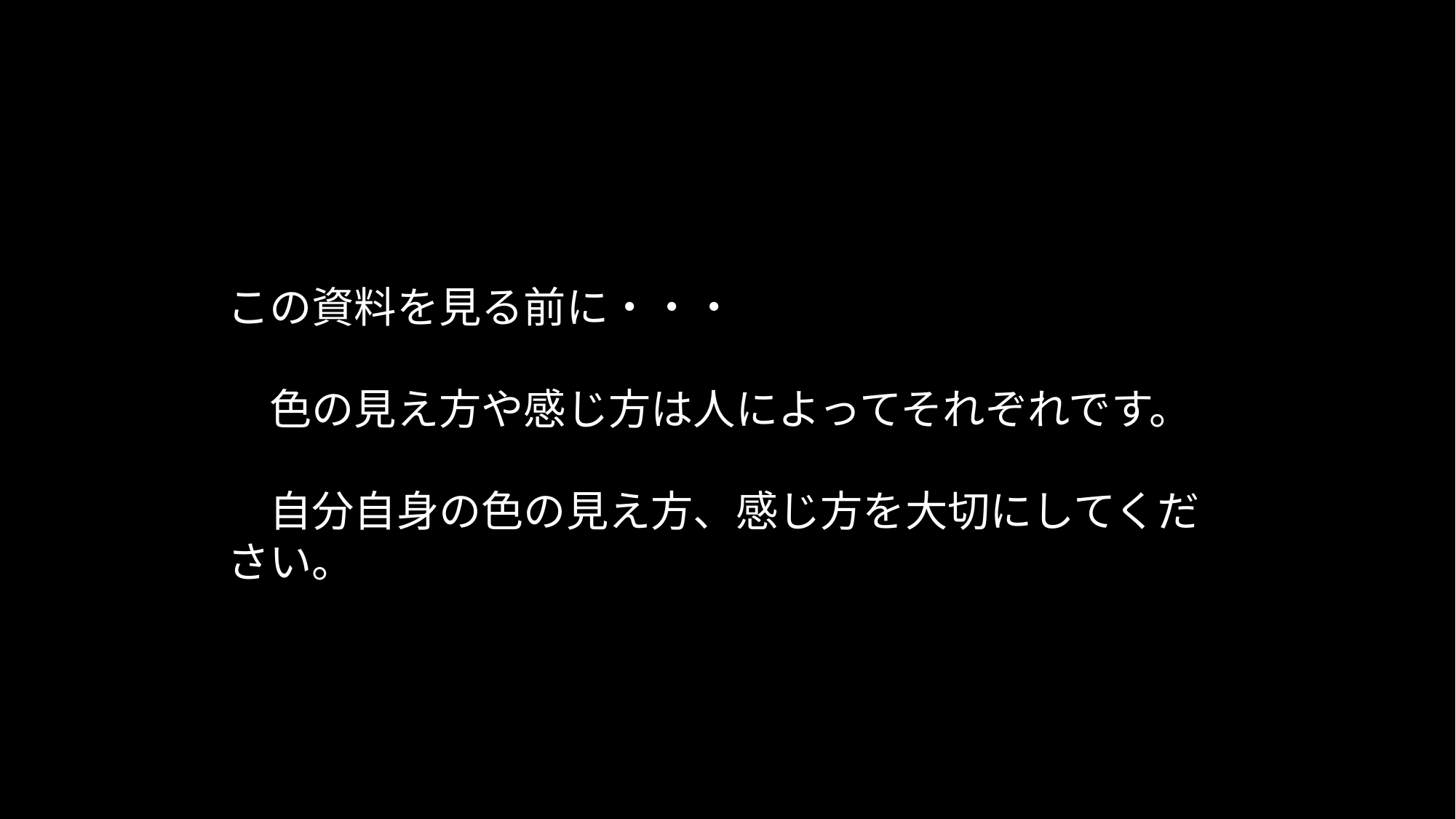

この資料を見る前に・・・

　色の見え方や感じ方は人によってそれぞれです。

　自分自身の色の見え方、感じ方を大切にしてください。